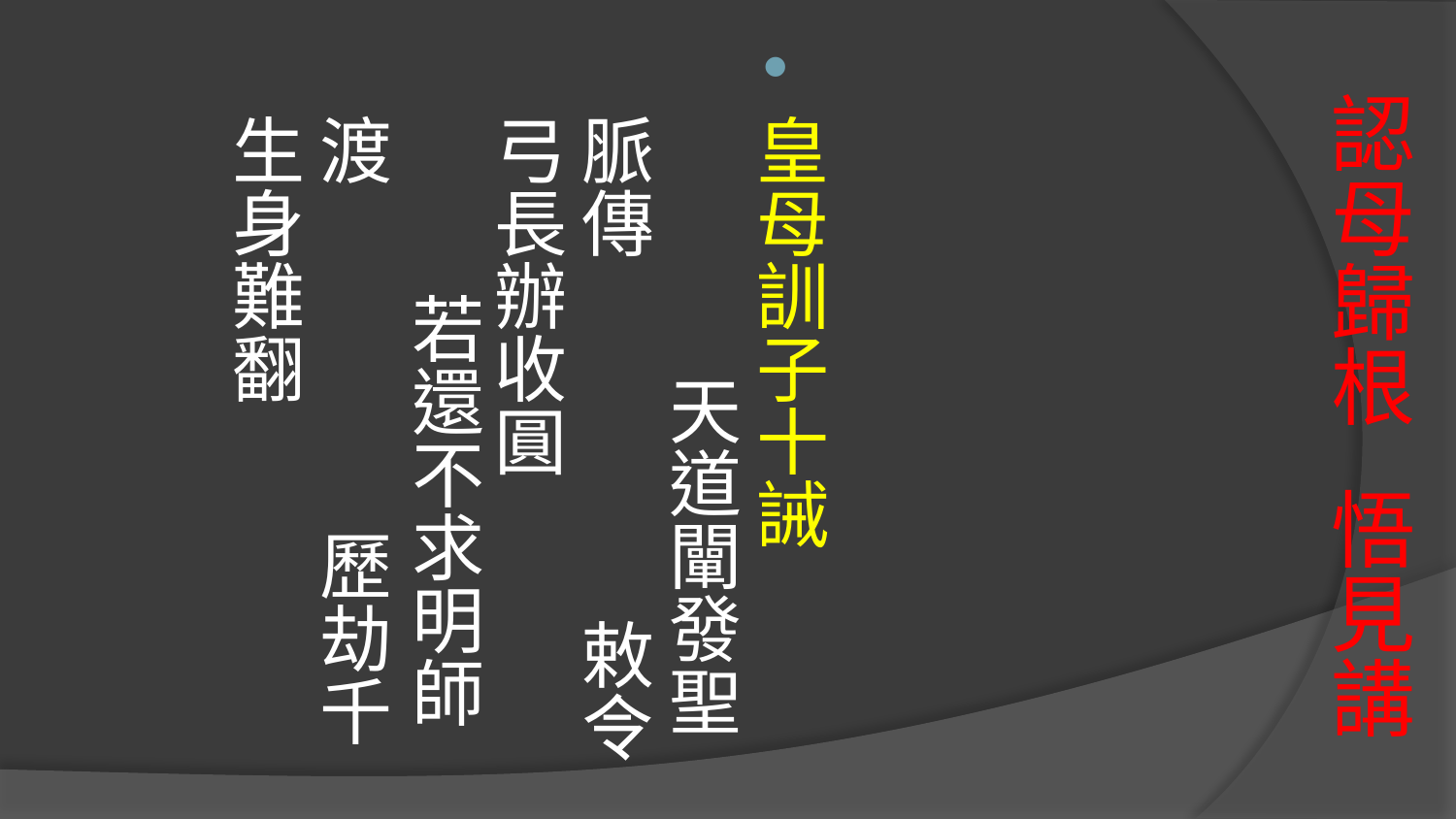

皇母訓子十誡                              天道闡發聖脈傳                      敕令弓長辦收圓                              若還不求明師渡                     歷劫千生身難翻

# 認母歸根   悟見講